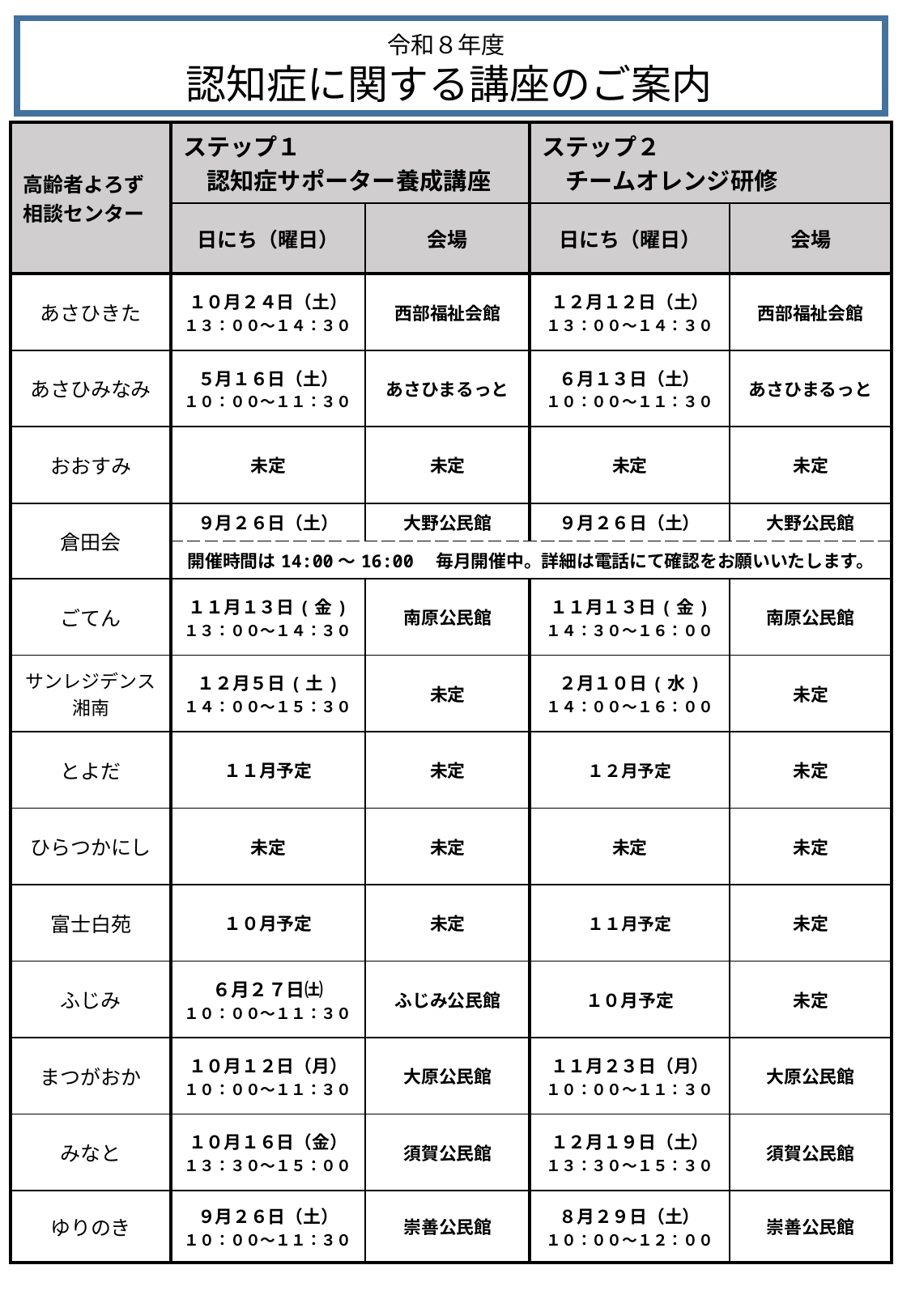

令和８年度
認知症に関する講座のご案内
| 高齢者よろず相談センター | ステップ１ 　認知症サポーター養成講座 |  | ステップ２ 　チームオレンジ研修 |  |
| --- | --- | --- | --- | --- |
|  | 日にち（曜日） | 会場 | 日にち（曜日） | 会場 |
| あさひきた | １０月２４日（土） １３：００～１４：３０ | 西部福祉会館 | １２月１２日（土） １３：００～１４：３０ | 西部福祉会館 |
| あさひみなみ | ５月１６日（土） １０：００～１１：３０ | あさひまるっと | ６月１３日（土） １０：００～１１：３０ | あさひまるっと |
| おおすみ | 未定 | 未定 | 未定 | 未定 |
| 倉田会 | ９月２６日（土） | 大野公民館 | ９月２６日（土） | 大野公民館 |
|  | 開催時間は14:00～16:00　毎月開催中。詳細は電話にて確認をお願いいたします。 |  |  |  |
| ごてん | １１月１３日(金) １３：００～１４：３０ | 南原公民館 | １１月１３日(金) １４：３０～１６：００ | 南原公民館 |
| サンレジデンス湘南 | １２月５日(土) １４：００～１５：３０ | 未定 | ２月１０日(水) １４：００～１６：００ | 未定 |
| とよだ | １１月予定 | 未定 | １２月予定 | 未定 |
| ひらつかにし | 未定 | 未定 | 未定 | 未定 |
| 富士白苑 | １０月予定 | 未定 | １１月予定 | 未定 |
| ふじみ | ６月２７日㈯ １０：００～１１：３０ | ふじみ公民館 | １０月予定 | 未定 |
| まつがおか | １０月１２日（月） １０：００～１１：３０ | 大原公民館 | １１月２３日（月） １０：００～１１：３０ | 大原公民館 |
| みなと | １０月１６日（金） １３：３０～１５：００ | 須賀公民館 | １２月１９日（土） １３：３０～１５：３０ | 須賀公民館 |
| ゆりのき | ９月２６日（土） １０：００～１１：３０ | 崇善公民館 | ８月２９日（土） １０：００～１２：００ | 崇善公民館 |